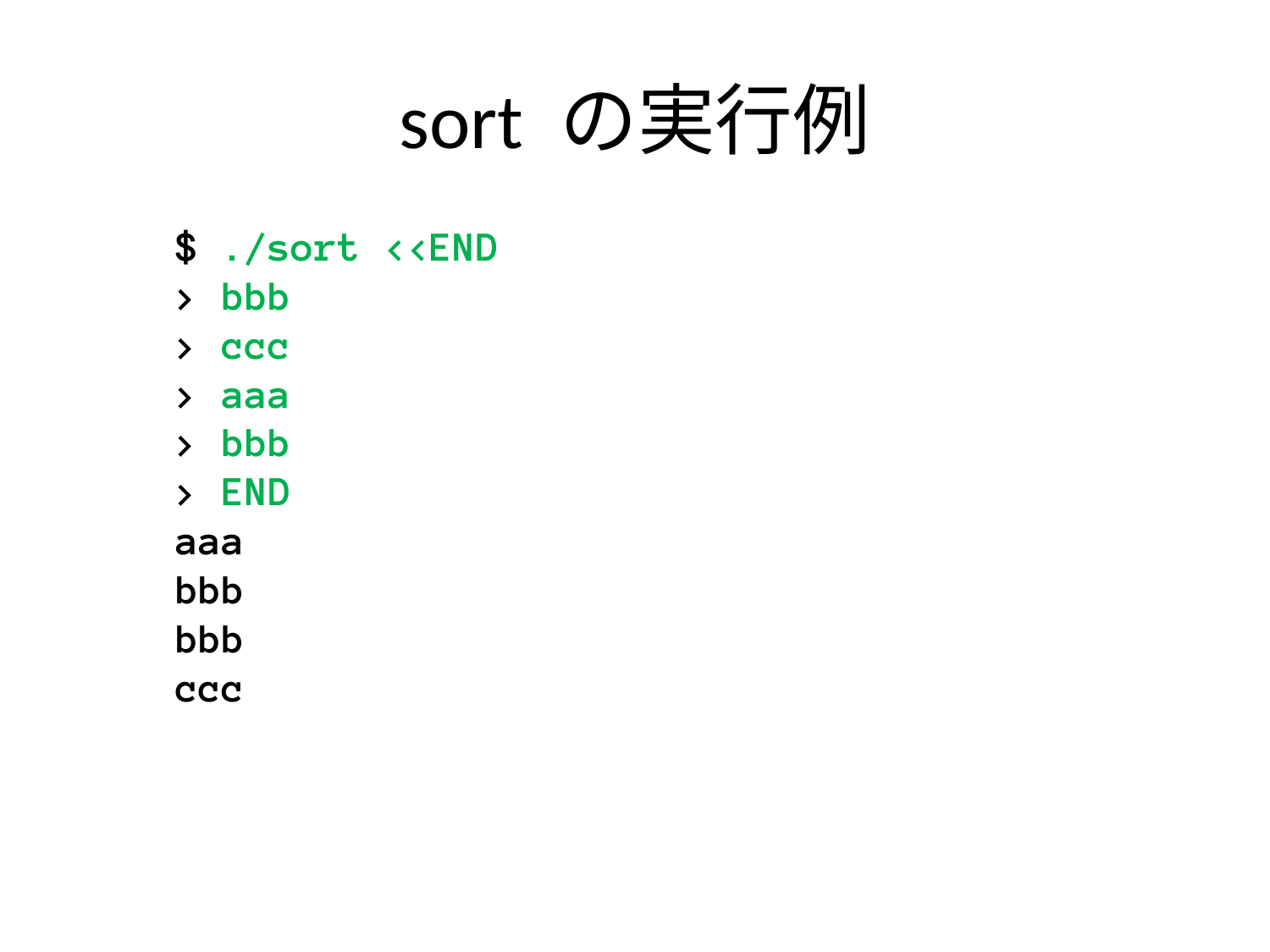

# sort の実行例
$ ./sort <<END
> bbb
> ccc
> aaa
> bbb
> END
aaa
bbb
bbb
ccc